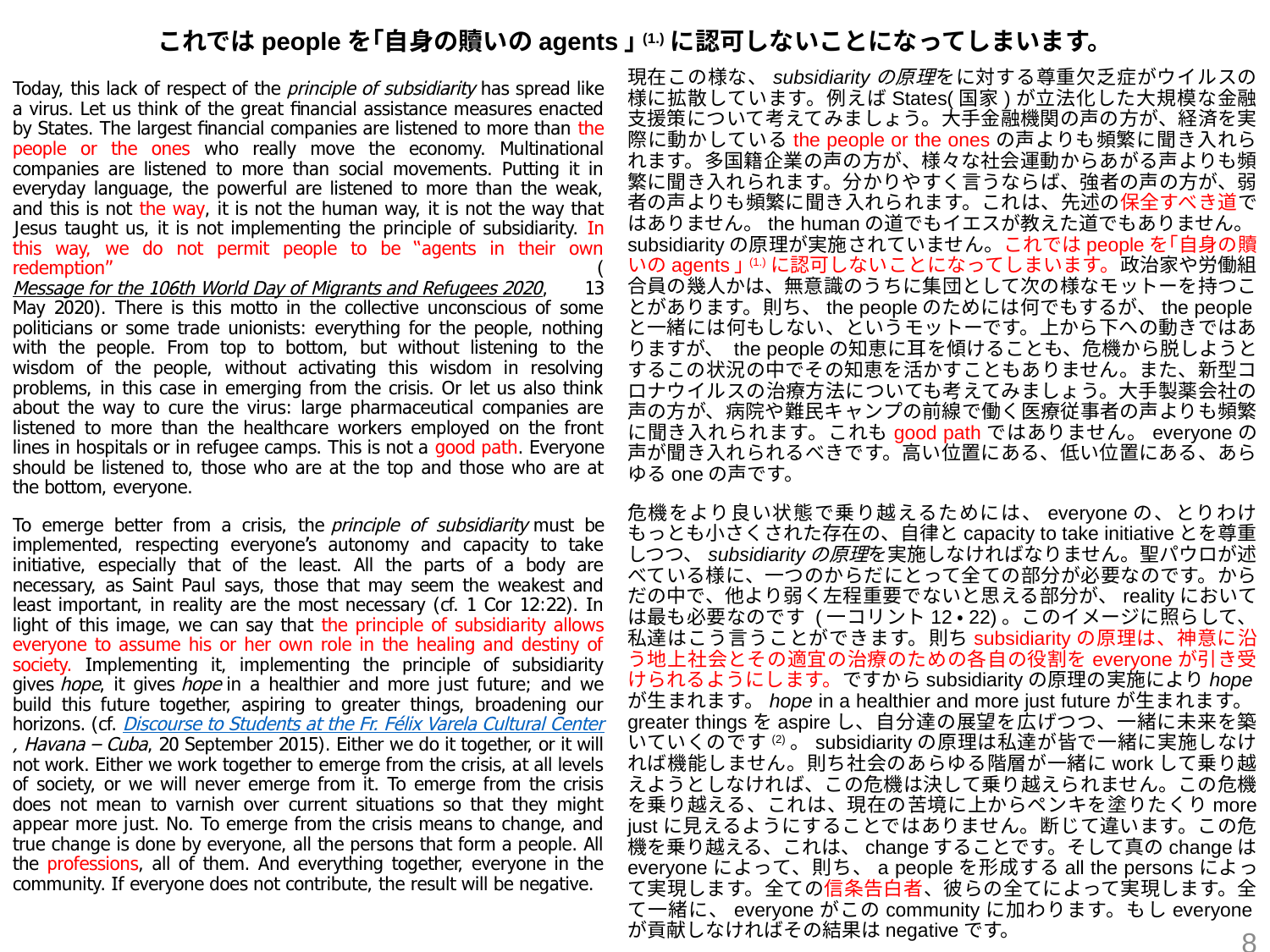

# これではpeopleを｢自身の贖いのagents｣(1.)に認可しないことになってしまいます。
現在この様な、subsidiarityの原理をに対する尊重欠乏症がウイルスの様に拡散しています。例えばStates(国家)が立法化した大規模な金融支援策について考えてみましょう。大手金融機関の声の方が、経済を実際に動かしているthe people or the onesの声よりも頻繁に聞き入れられます。多国籍企業の声の方が、様々な社会運動からあがる声よりも頻繁に聞き入れられます。分かりやすく言うならば、強者の声の方が、弱者の声よりも頻繁に聞き入れられます。これは、先述の保全すべき道ではありません。the humanの道でもイエスが教えた道でもありません。subsidiarityの原理が実施されていません。これではpeopleを｢自身の贖いのagents｣(1.)に認可しないことになってしまいます。政治家や労働組合員の幾人かは、無意識のうちに集団として次の様なモットーを持つことがあります。則ち、the peopleのためには何でもするが、the peopleと一緒には何もしない、というモットーです。上から下への動きではありますが、 the peopleの知恵に耳を傾けることも、危機から脱しようとするこの状況の中でその知恵を活かすこともありません。また、新型コロナウイルスの治療方法についても考えてみましょう。大手製薬会社の声の方が、病院や難民キャンプの前線で働く医療従事者の声よりも頻繁に聞き入れられます。これもgood pathではありません。everyoneの声が聞き入れられるべきです。高い位置にある、低い位置にある、あらゆるoneの声です。
危機をより良い状態で乗り越えるためには、everyoneの、とりわけもっとも小さくされた存在の、自律とcapacity to take initiativeとを尊重しつつ、subsidiarityの原理を実施しなければなりません。聖パウロが述べている様に、一つのからだにとって全ての部分が必要なのです。からだの中で、他より弱く左程重要でないと思える部分が、realityにおいては最も必要なのです (一コリント12・22)。このイメージに照らして、私達はこう言うことができます。則ちsubsidiarityの原理は、神意に沿う地上社会とその適宜の治療のための各自の役割をeveryoneが引き受けられるようにします。ですからsubsidiarityの原理の実施によりhopeが生まれます。hope in a healthier and more just futureが生まれます。greater thingsをaspireし、自分達の展望を広げつつ、一緒に未来を築いていくのです(2)。subsidiarityの原理は私達が皆で一緒に実施しなければ機能しません。則ち社会のあらゆる階層が一緒にworkして乗り越えようとしなければ、この危機は決して乗り越えられません。この危機を乗り越える、これは、現在の苦境に上からペンキを塗りたくりmore justに見えるようにすることではありません。断じて違います。この危機を乗り越える、これは、changeすることです。そして真のchangeはeveryoneによって、則ち、a peopleを形成するall the personsによって実現します。全ての信条告白者、彼らの全てによって実現します。全て一緒に、everyoneがこのcommunityに加わります。もしeveryoneが貢献しなければその結果はnegativeです。

Today, this lack of respect of the principle of subsidiarity has spread like a virus. Let us think of the great financial assistance measures enacted by States. The largest financial companies are listened to more than the people or the ones who really move the economy. Multinational companies are listened to more than social movements. Putting it in everyday language, the powerful are listened to more than the weak, and this is not the way, it is not the human way, it is not the way that Jesus taught us, it is not implementing the principle of subsidiarity. In this way, we do not permit people to be “agents in their own redemption” (Message for the 106th World Day of Migrants and Refugees 2020, 13 May 2020). There is this motto in the collective unconscious of some politicians or some trade unionists: everything for the people, nothing with the people. From top to bottom, but without listening to the wisdom of the people, without activating this wisdom in resolving problems, in this case in emerging from the crisis. Or let us also think about the way to cure the virus: large pharmaceutical companies are listened to more than the healthcare workers employed on the front lines in hospitals or in refugee camps. This is not a good path. Everyone should be listened to, those who are at the top and those who are at the bottom, everyone.
To emerge better from a crisis, the principle of subsidiarity must be implemented, respecting everyone’s autonomy and capacity to take initiative, especially that of the least. All the parts of a body are necessary, as Saint Paul says, those that may seem the weakest and least important, in reality are the most necessary (cf. 1 Cor 12:22). In light of this image, we can say that the principle of subsidiarity allows everyone to assume his or her own role in the healing and destiny of society. Implementing it, implementing the principle of subsidiarity gives hope, it gives hope in a healthier and more just future; and we build this future together, aspiring to greater things, broadening our horizons. (cf. Discourse to Students at the Fr. Félix Varela Cultural Center, Havana – Cuba, 20 September 2015). Either we do it together, or it will not work. Either we work together to emerge from the crisis, at all levels of society, or we will never emerge from it. To emerge from the crisis does not mean to varnish over current situations so that they might appear more just. No. To emerge from the crisis means to change, and true change is done by everyone, all the persons that form a people. All the professions, all of them. And everything together, everyone in the community. If everyone does not contribute, the result will be negative.

8